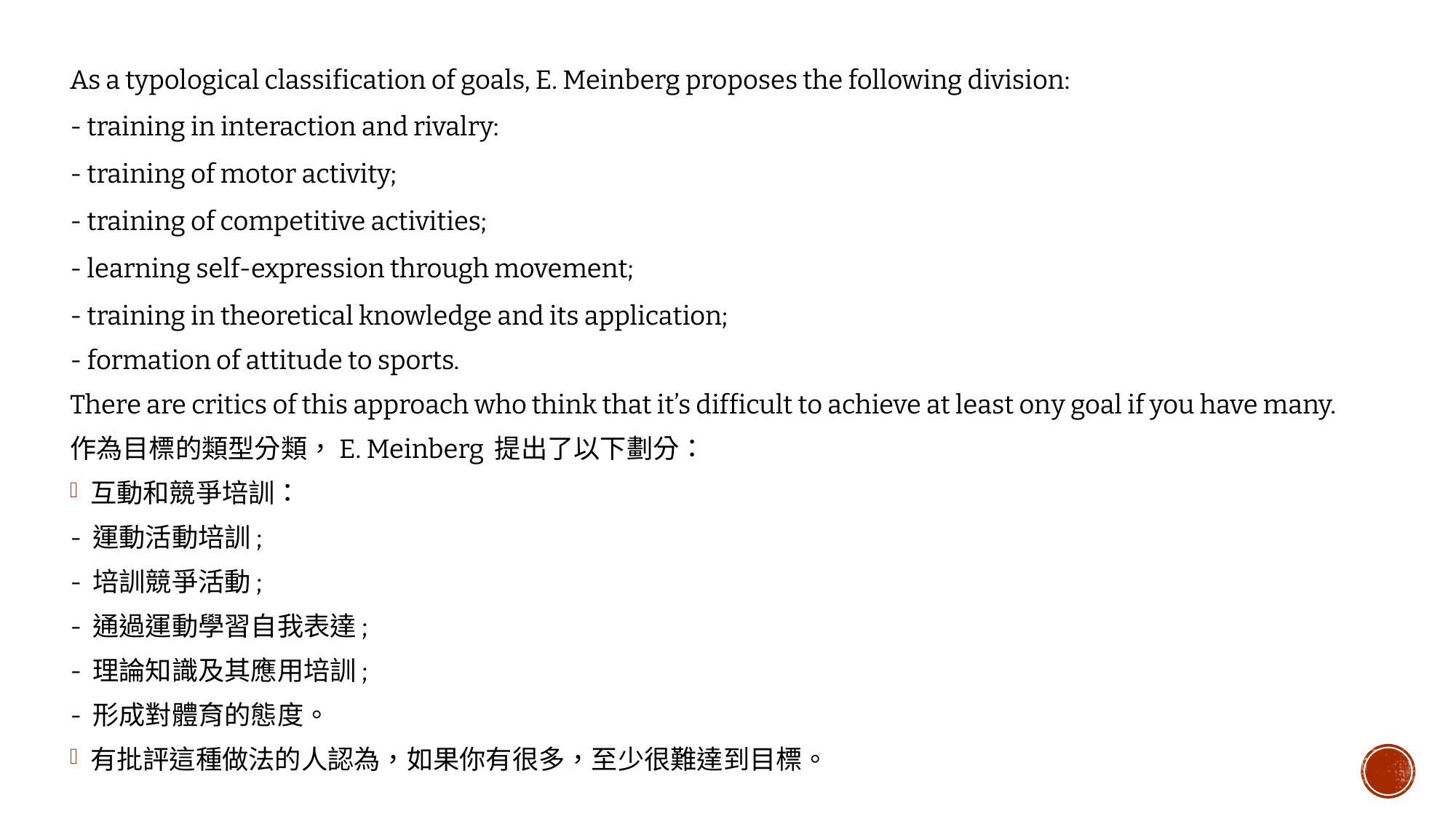

As a typological classification of goals, E. Meinberg proposes the following division:
- training in interaction and rivalry:
- training of motor activity;
- training of competitive activities;
- learning self-expression through movement;
- training in theoretical knowledge and its application;
- formation of attitude to sports.
There are critics of this approach who think that it’s difficult to achieve at least onу goal if you have many.
作為目標的類型分類，E. Meinberg 提出了以下劃分：
互動和競爭培訓：
- 運動活動培訓;
- 培訓競爭活動;
- 通過運動學習自我表達;
- 理論知識及其應用培訓;
- 形成對體育的態度。
有批評這種做法的人認為，如果你有很多，至少很難達到目標。